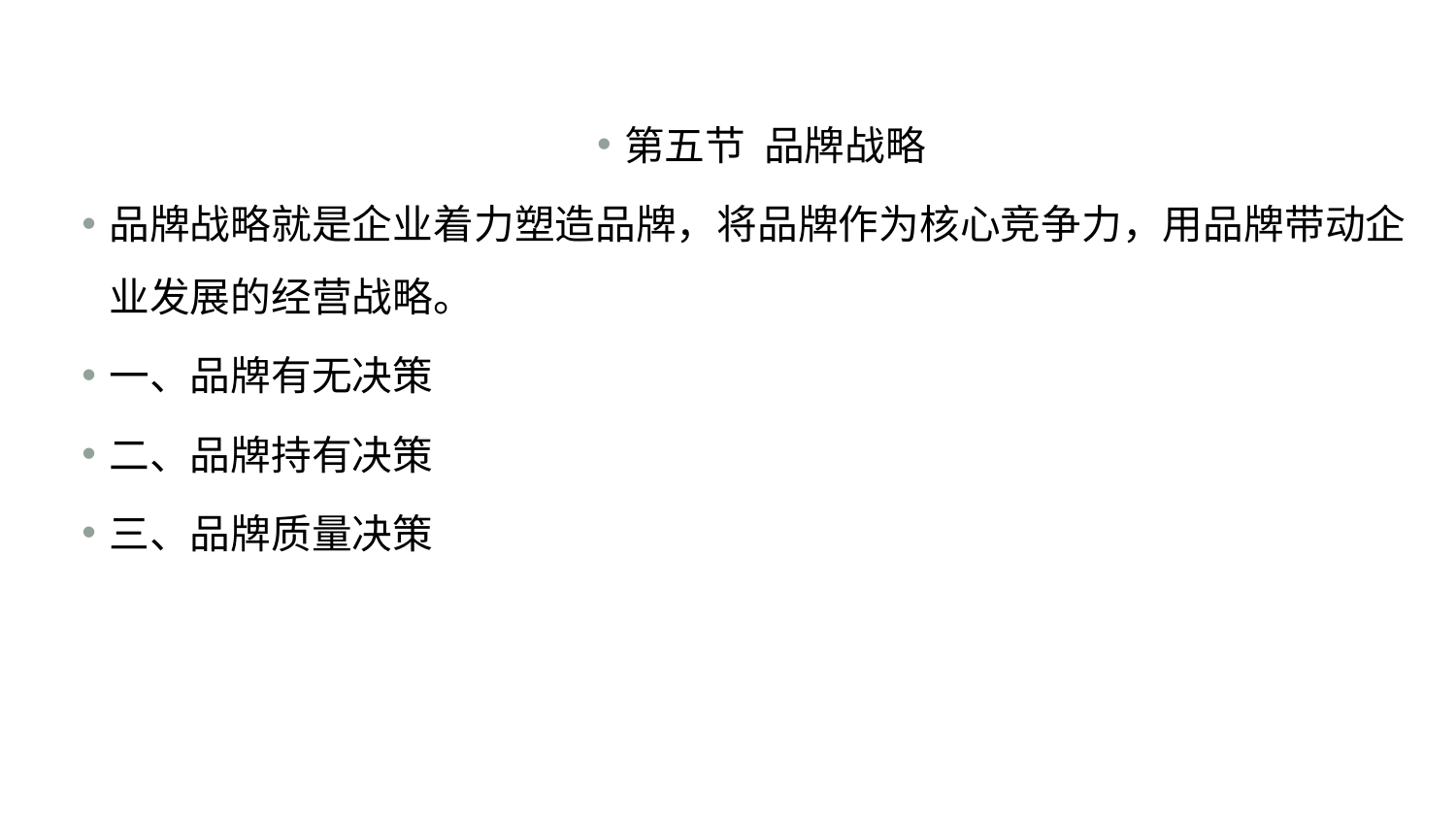

#
第五节  品牌战略
品牌战略就是企业着力塑造品牌，将品牌作为核心竞争力，用品牌带动企业发展的经营战略。
一、品牌有无决策
二、品牌持有决策
三、品牌质量决策